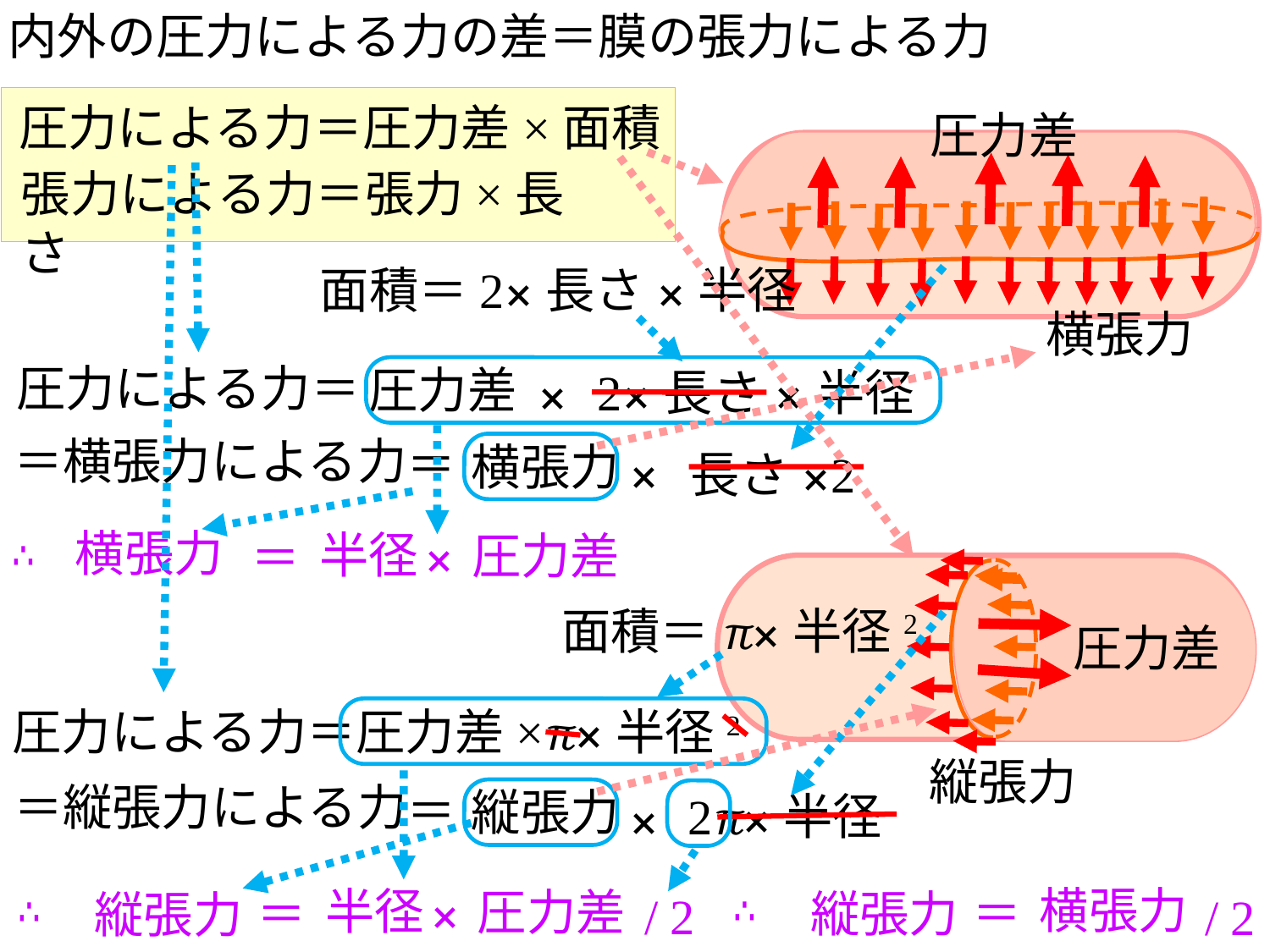

内外の圧力による力の差＝膜の張力による力

圧力による力＝圧力差×面積
圧力差

張力による力＝張力×長さ

面積＝2×長さ×半径

横張力

圧力による力＝
圧力差

2×長さ×半径
×

＝横張力による力

＝
横張力

×
長さ×2

∴
横張力
半径
×
圧力差
＝

面積＝π×半径2
圧力差

圧力による力＝圧力差×
π×半径2

縦張力
＝縦張力による力

＝
縦張力
2π×半径

×

∴
∴
横張力
半径
×
圧力差
＝
＝
縦張力
縦張力
/ 2
/ 2